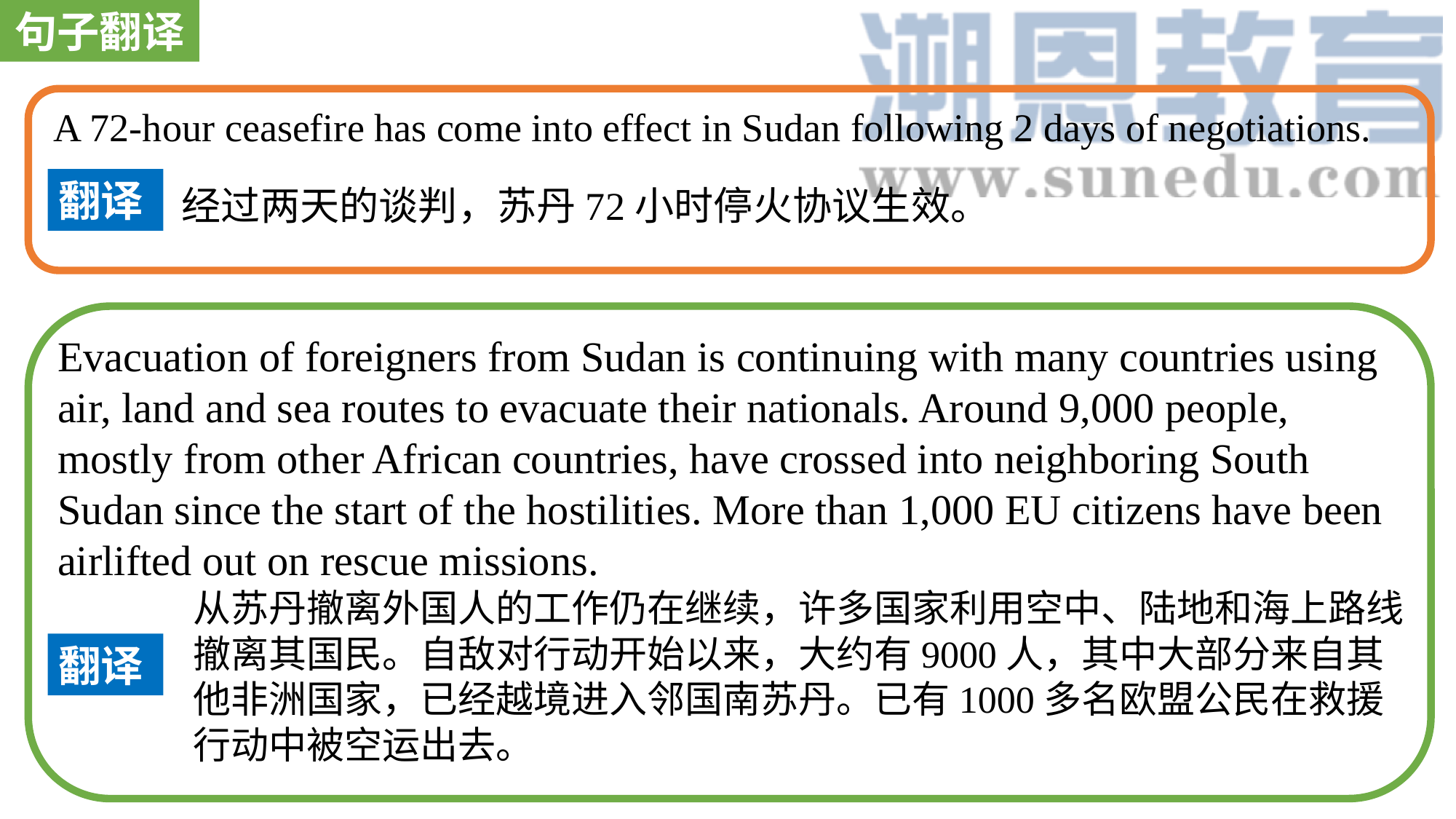

句子翻译

A 72-hour ceasefire has come into effect in Sudan following 2 days of negotiations.
翻译
经过两天的谈判，苏丹72小时停火协议生效。

Evacuation of foreigners from Sudan is continuing with many countries using air, land and sea routes to evacuate their nationals. Around 9,000 people, mostly from other African countries, have crossed into neighboring South Sudan since the start of the hostilities. More than 1,000 EU citizens have been airlifted out on rescue missions.
从苏丹撤离外国人的工作仍在继续，许多国家利用空中、陆地和海上路线撤离其国民。自敌对行动开始以来，大约有9000人，其中大部分来自其他非洲国家，已经越境进入邻国南苏丹。已有1000多名欧盟公民在救援行动中被空运出去。
翻译